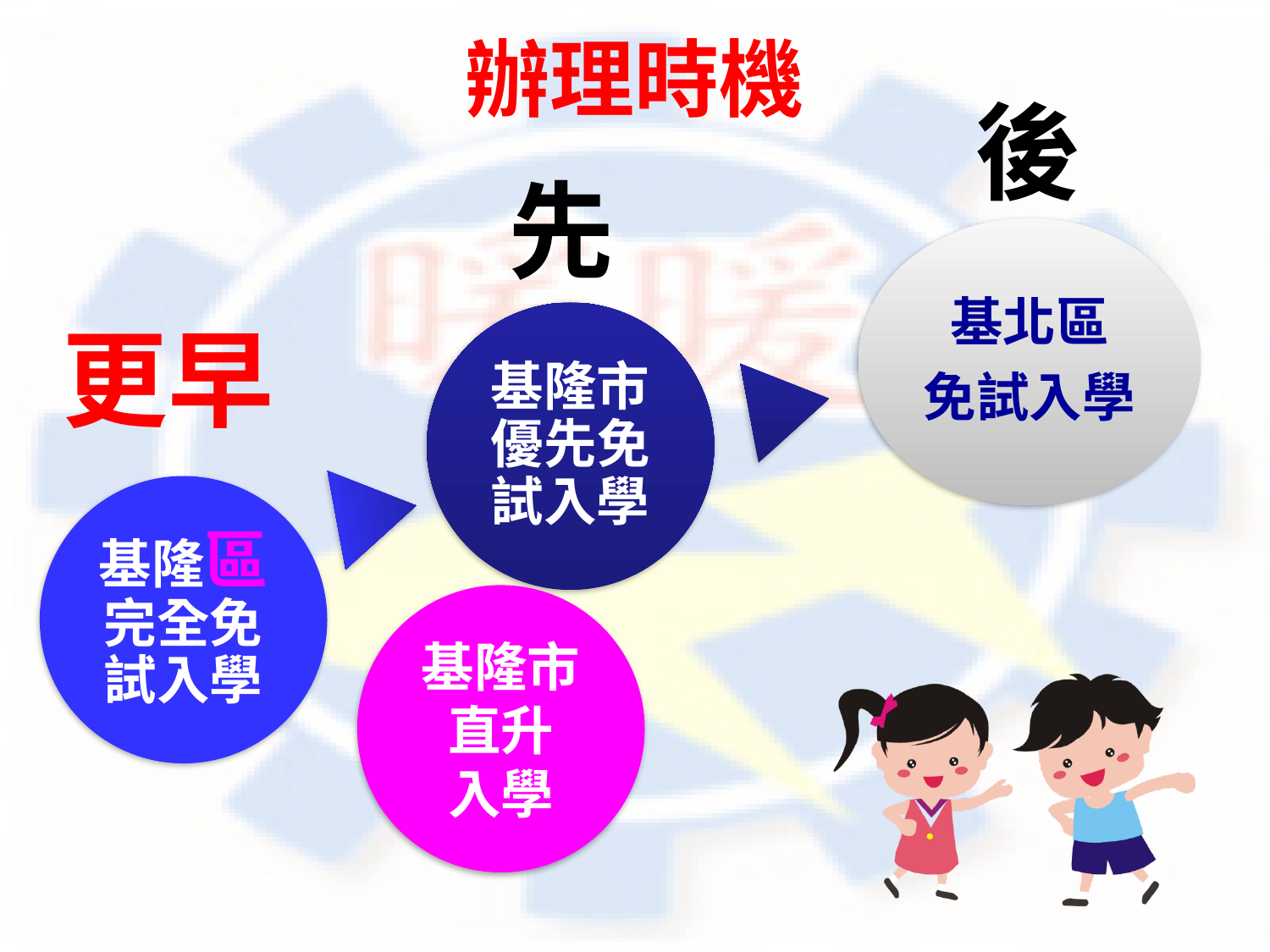

# 辦理時機
後
先
基隆市優先免試入學
基北區
免試入學
更早

基隆區完全免試入學

基隆市直升
入學